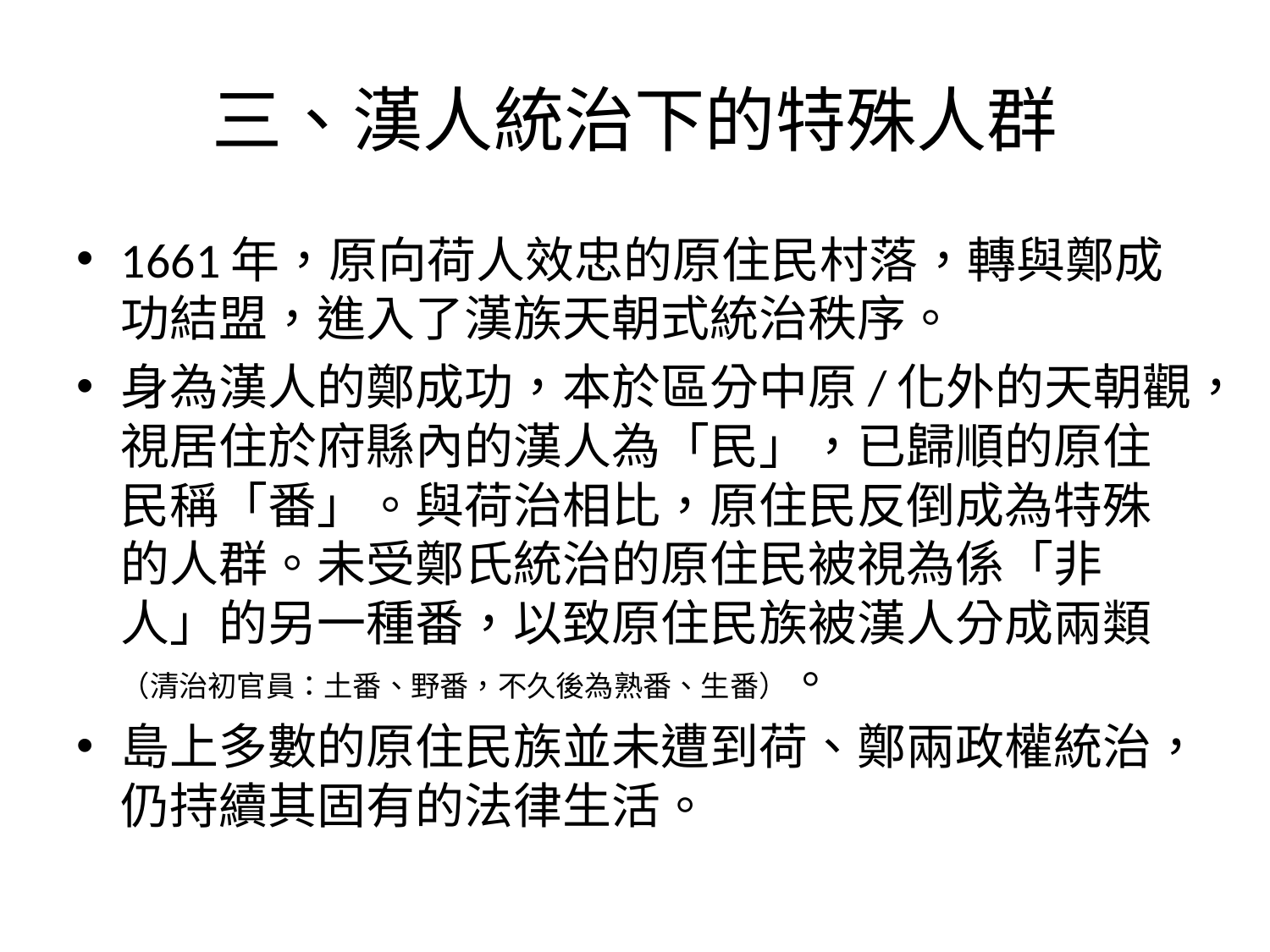

# 三、漢人統治下的特殊人群
1661年，原向荷人效忠的原住民村落，轉與鄭成功結盟，進入了漢族天朝式統治秩序。
身為漢人的鄭成功，本於區分中原/化外的天朝觀，視居住於府縣內的漢人為「民」，已歸順的原住民稱「番」。與荷治相比，原住民反倒成為特殊的人群。未受鄭氏統治的原住民被視為係「非人」的另一種番，以致原住民族被漢人分成兩類（清治初官員：土番、野番，不久後為熟番、生番）。
島上多數的原住民族並未遭到荷、鄭兩政權統治，仍持續其固有的法律生活。